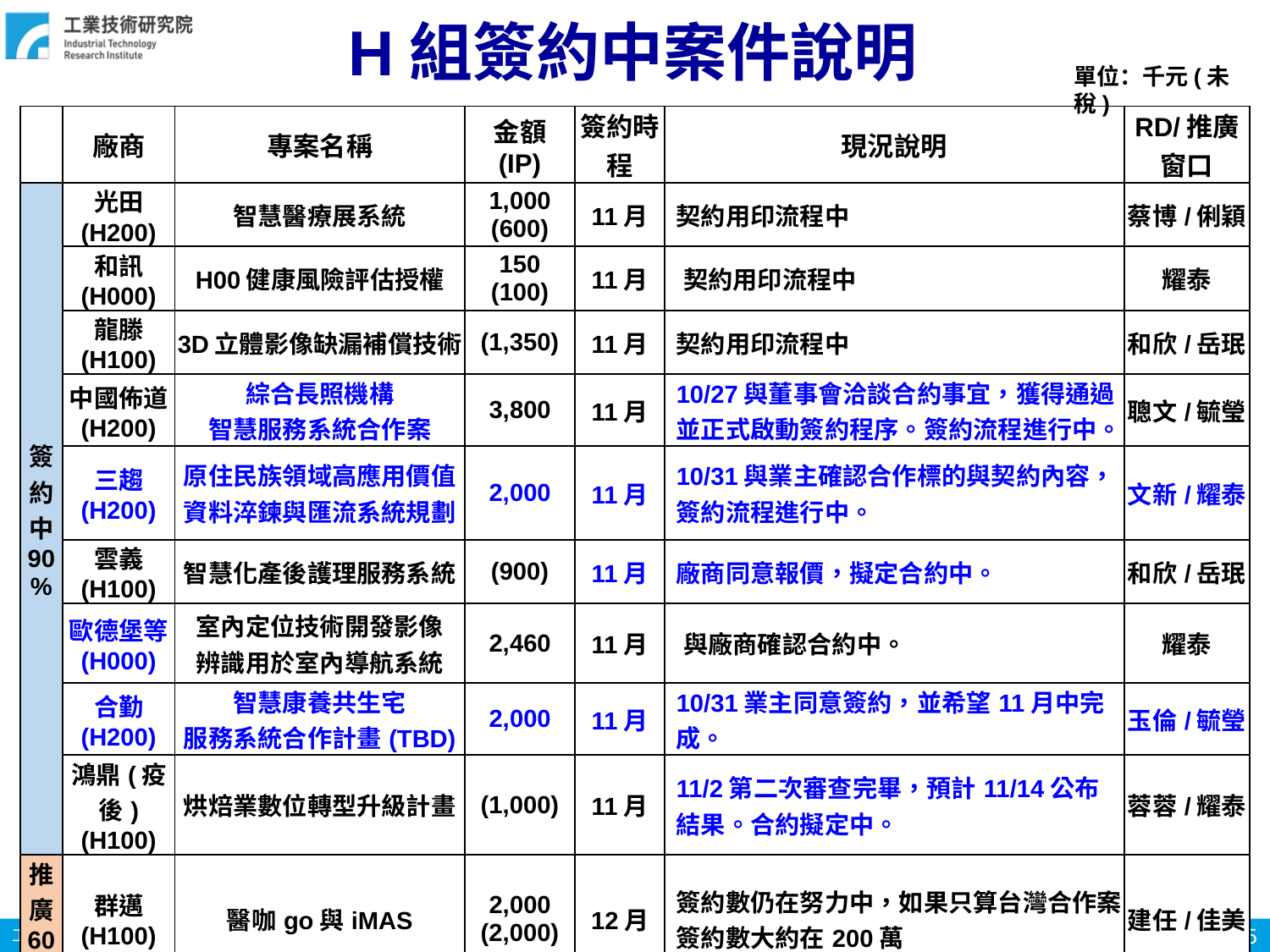

# H組簽約中案件說明
單位：千元(未稅)
|  | 廠商 | 專案名稱 | 金額 (IP) | 簽約時程 | 現況說明 | RD/推廣 窗口 |
| --- | --- | --- | --- | --- | --- | --- |
| 簽約中 90% | 光田 (H200) | 智慧醫療展系統 | 1,000 (600) | 11月 | 契約用印流程中 | 蔡博/俐穎 |
| 簽約中 90% | 和訊 (H000) | H00健康風險評估授權 | 150 (100) | 11月 | 契約用印流程中 | 耀泰 |
|  | 龍滕 (H100) | 3D立體影像缺漏補償技術 | (1,350) | 11月 | 契約用印流程中 | 和欣/岳珉 |
|  | 中國佈道 (H200) | 綜合長照機構 智慧服務系統合作案 | 3,800 | 11月 | 10/27與董事會洽談合約事宜，獲得通過並正式啟動簽約程序。簽約流程進行中。 | 聰文/毓瑩 |
|  | 三趨 (H200) | 原住民族領域高應用價值資料淬鍊與匯流系統規劃 | 2,000 | 11月 | 10/31與業主確認合作標的與契約內容，簽約流程進行中。 | 文新/耀泰 |
|  | 雲義 (H100) | 智慧化產後護理服務系統 | (900) | 11月 | 廠商同意報價，擬定合約中。 | 和欣/岳珉 |
|  | 歐德堡等 (H000) | 室內定位技術開發影像 辨識用於室內導航系統 | 2,460 | 11月 | 與廠商確認合約中。 | 耀泰 |
|  | 合勤 (H200) | 智慧康養共生宅 服務系統合作計畫(TBD) | 2,000 | 11月 | 10/31業主同意簽約，並希望11月中完成。 | 玉倫/毓瑩 |
|  | 鴻鼎(疫後) (H100) | 烘焙業數位轉型升級計畫 | (1,000) | 11月 | 11/2第二次審查完畢，預計11/14公布結果。合約擬定中。 | 蓉蓉/耀泰 |
| 推廣 60% | 群邁 (H100) | 醫咖go與iMAS | 2,000 (2,000) | 12月 | 簽約數仍在努力中，如果只算台灣合作案簽約數大約在200萬 | 建任/佳美 |